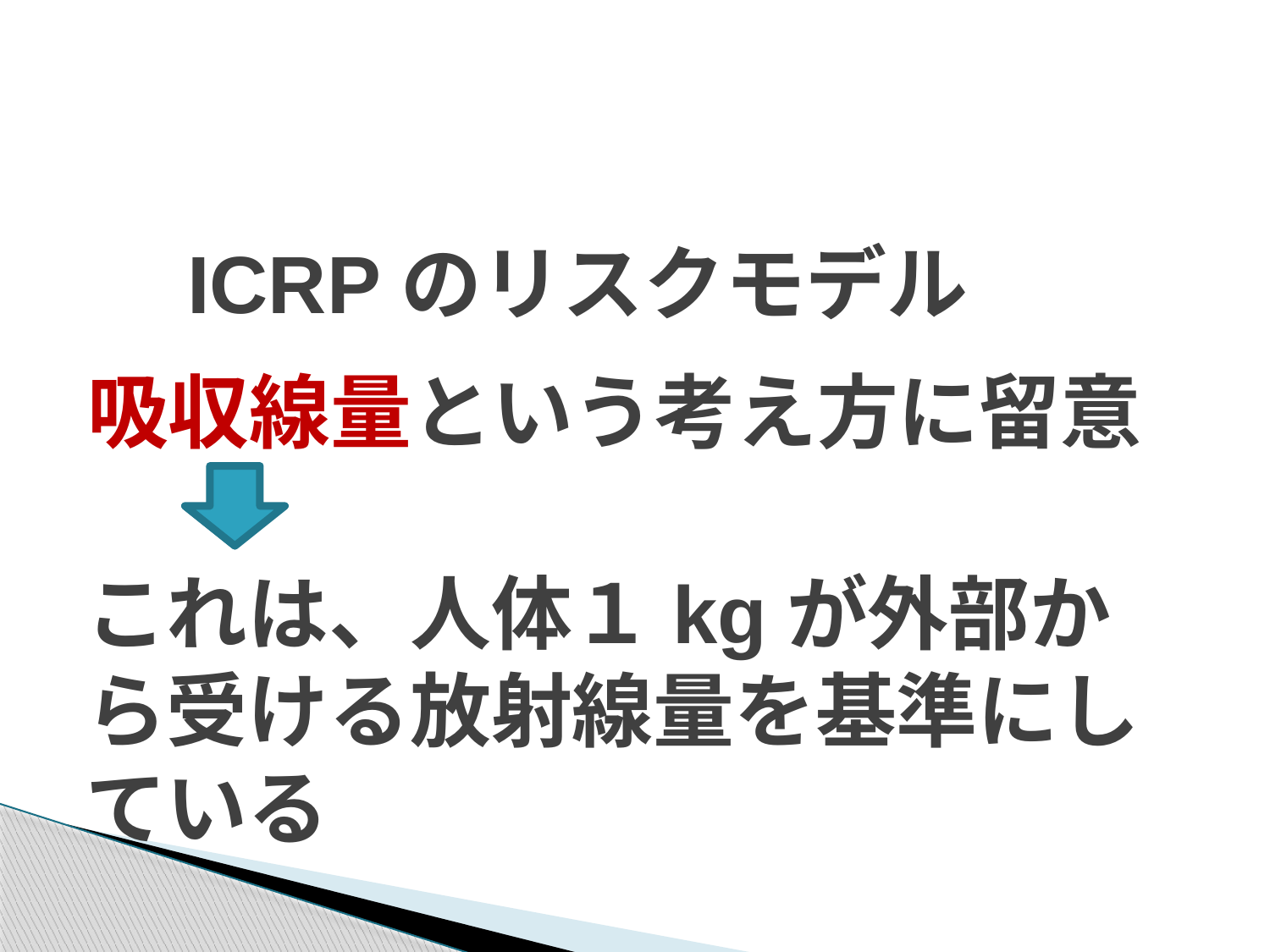

ICRPのリスクモデル
吸収線量という考え方に留意

これは、人体１kgが外部から受ける放射線量を基準にしている